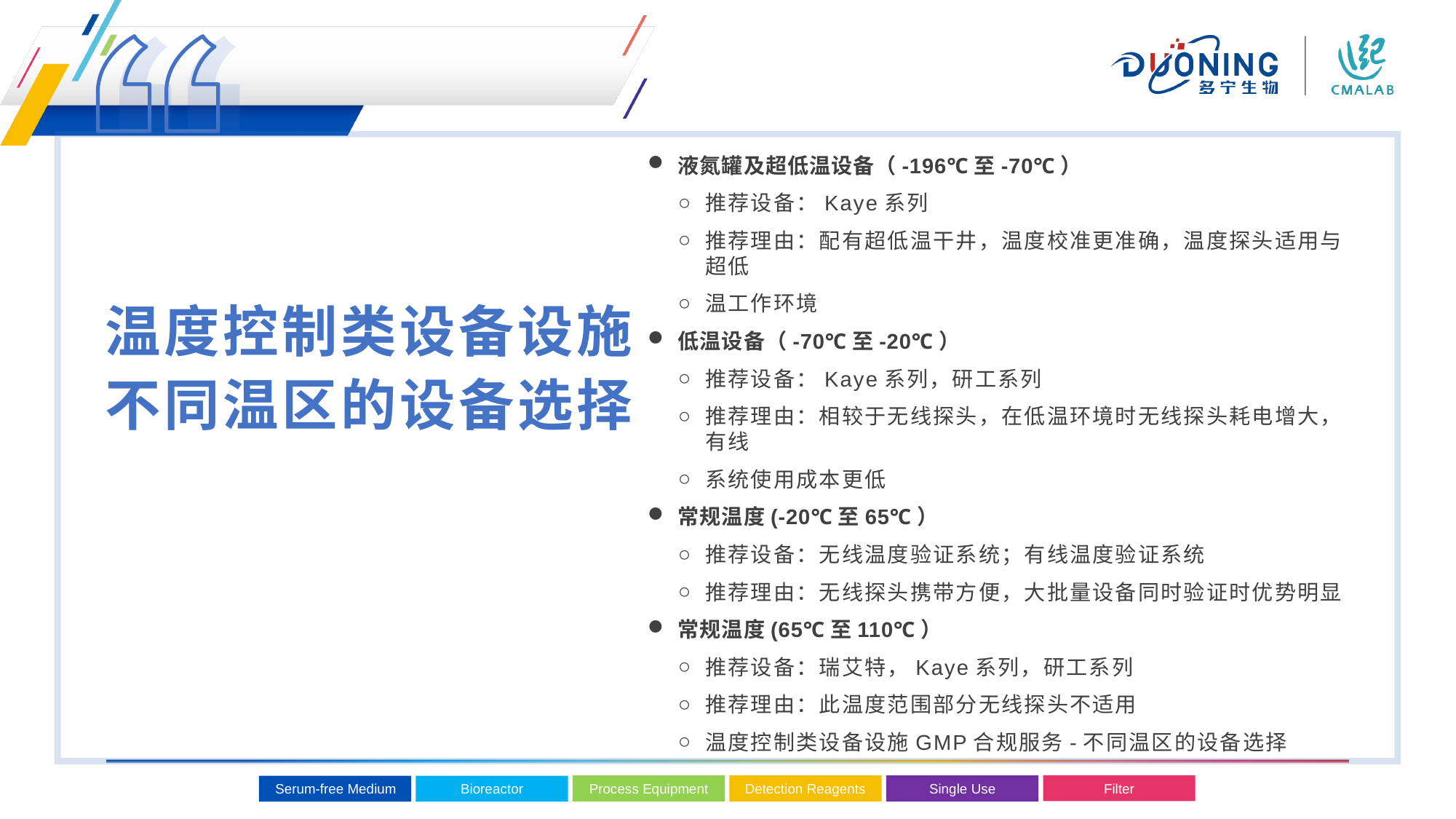

液氮罐及超低温设备（-196℃至-70℃）
推荐设备：Kaye系列
推荐理由：配有超低温干井，温度校准更准确，温度探头适用与超低
温工作环境
低温设备（-70℃至-20℃）
推荐设备：Kaye系列，研工系列
推荐理由：相较于无线探头，在低温环境时无线探头耗电增大，有线
系统使用成本更低
常规温度(-20℃至65℃）
推荐设备：无线温度验证系统；有线温度验证系统
推荐理由：无线探头携带方便，大批量设备同时验证时优势明显
常规温度(65℃至110℃）
推荐设备：瑞艾特，Kaye系列，研工系列
推荐理由：此温度范围部分无线探头不适用
温度控制类设备设施GMP合规服务-不同温区的设备选择

温度控制类设备设施
不同温区的设备选择